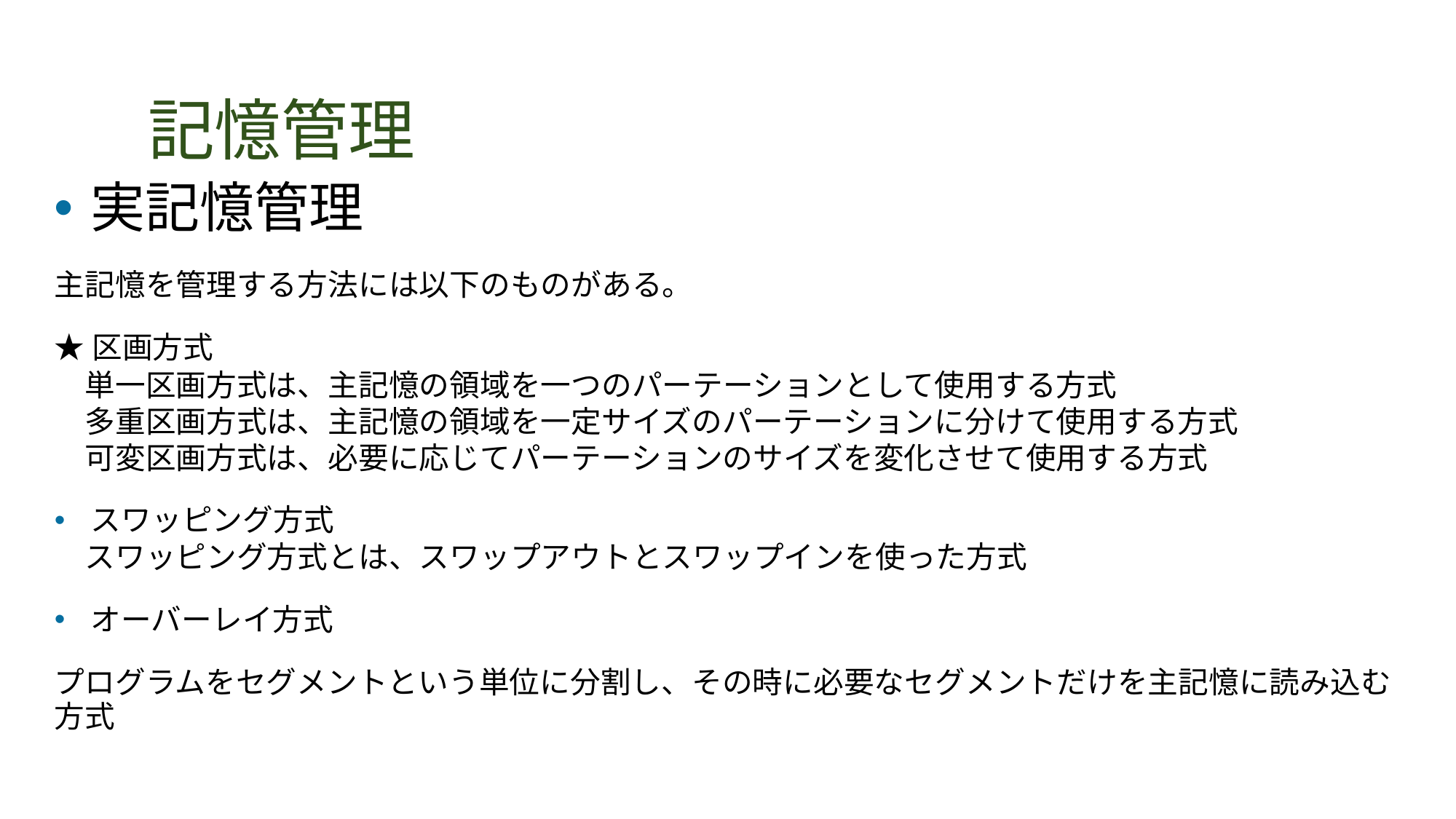

# 記憶管理
実記憶管理
主記憶を管理する方法には以下のものがある。
★区画方式
　単一区画方式は、主記憶の領域を一つのパーテーションとして使用する方式
　多重区画方式は、主記憶の領域を一定サイズのパーテーションに分けて使用する方式
　可変区画方式は、必要に応じてパーテーションのサイズを変化させて使用する方式
スワッピング方式
　スワッピング方式とは、スワップアウトとスワップインを使った方式
オーバーレイ方式
プログラムをセグメントという単位に分割し、その時に必要なセグメントだけを主記憶に読み込む方式